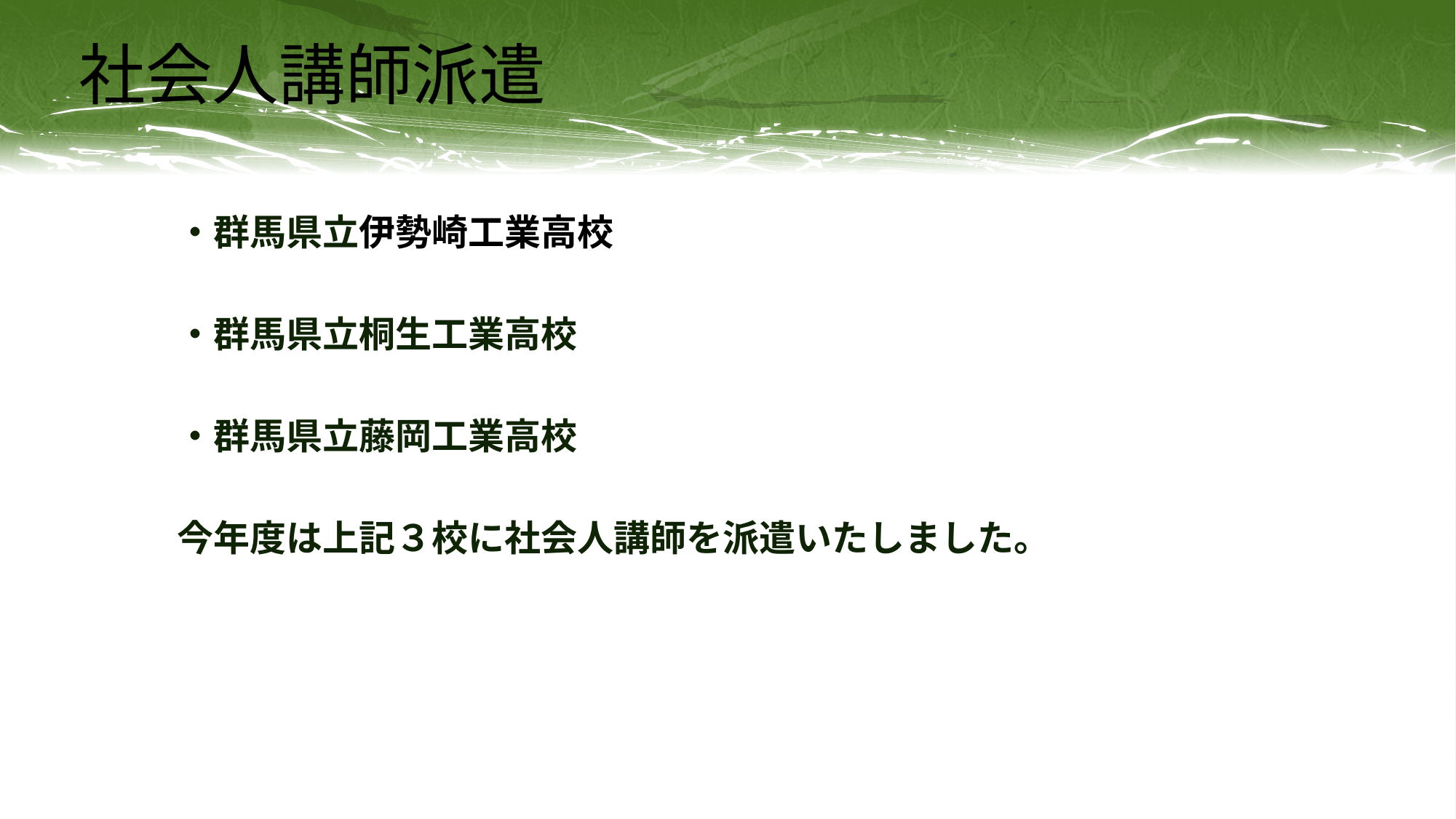

# 社会人講師派遣
　・群馬県立伊勢崎工業高校

　・群馬県立桐生工業高校

　・群馬県立藤岡工業高校

　今年度は上記３校に社会人講師を派遣いたしました。